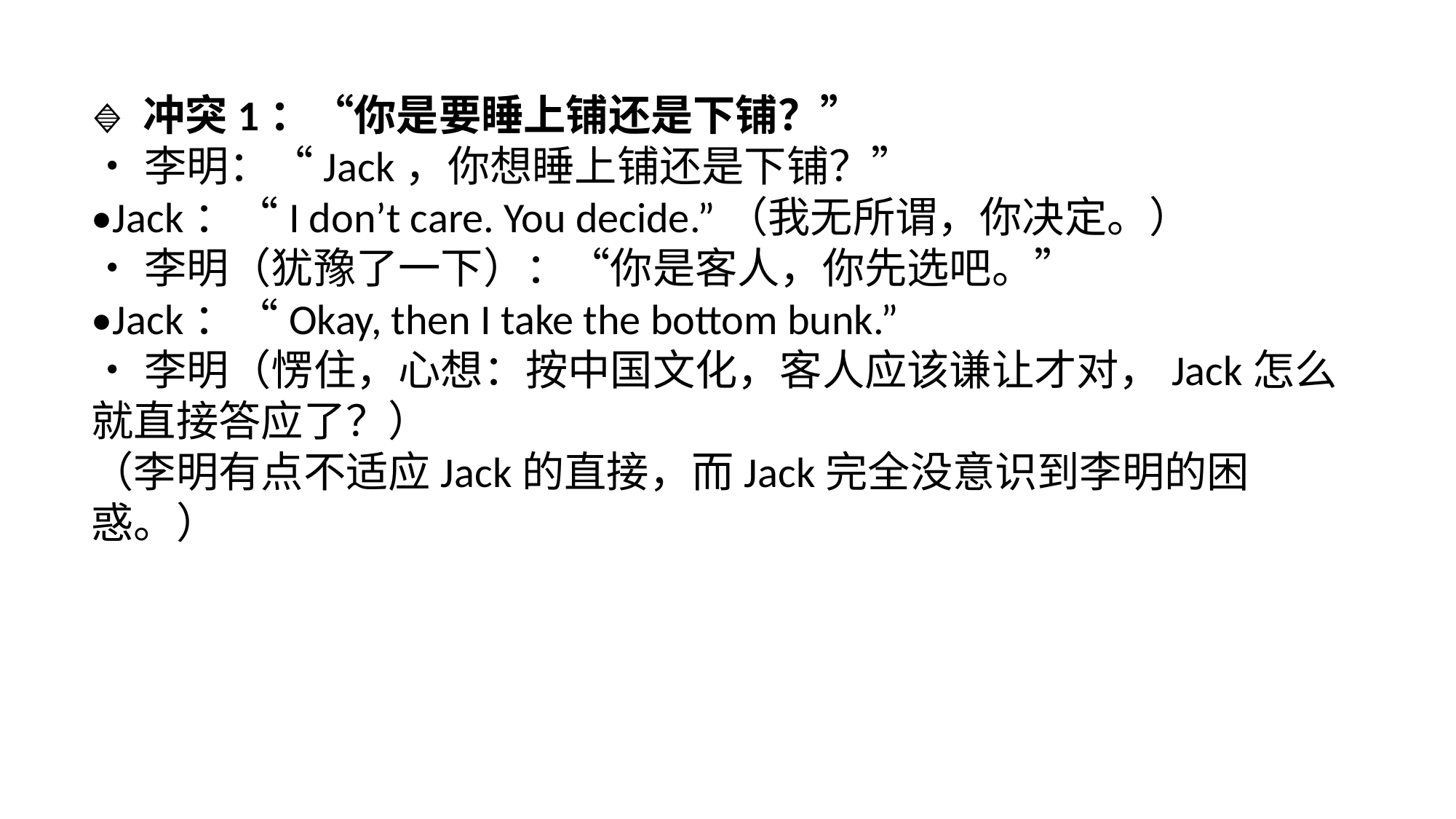

🔹 冲突1：“你是要睡上铺还是下铺？”
•李明：“Jack，你想睡上铺还是下铺？”
•Jack：“I don’t care. You decide.”（我无所谓，你决定。）
•李明（犹豫了一下）：“你是客人，你先选吧。”
•Jack：“Okay, then I take the bottom bunk.”
•李明（愣住，心想：按中国文化，客人应该谦让才对，Jack怎么就直接答应了？）
（李明有点不适应Jack的直接，而Jack完全没意识到李明的困惑。）